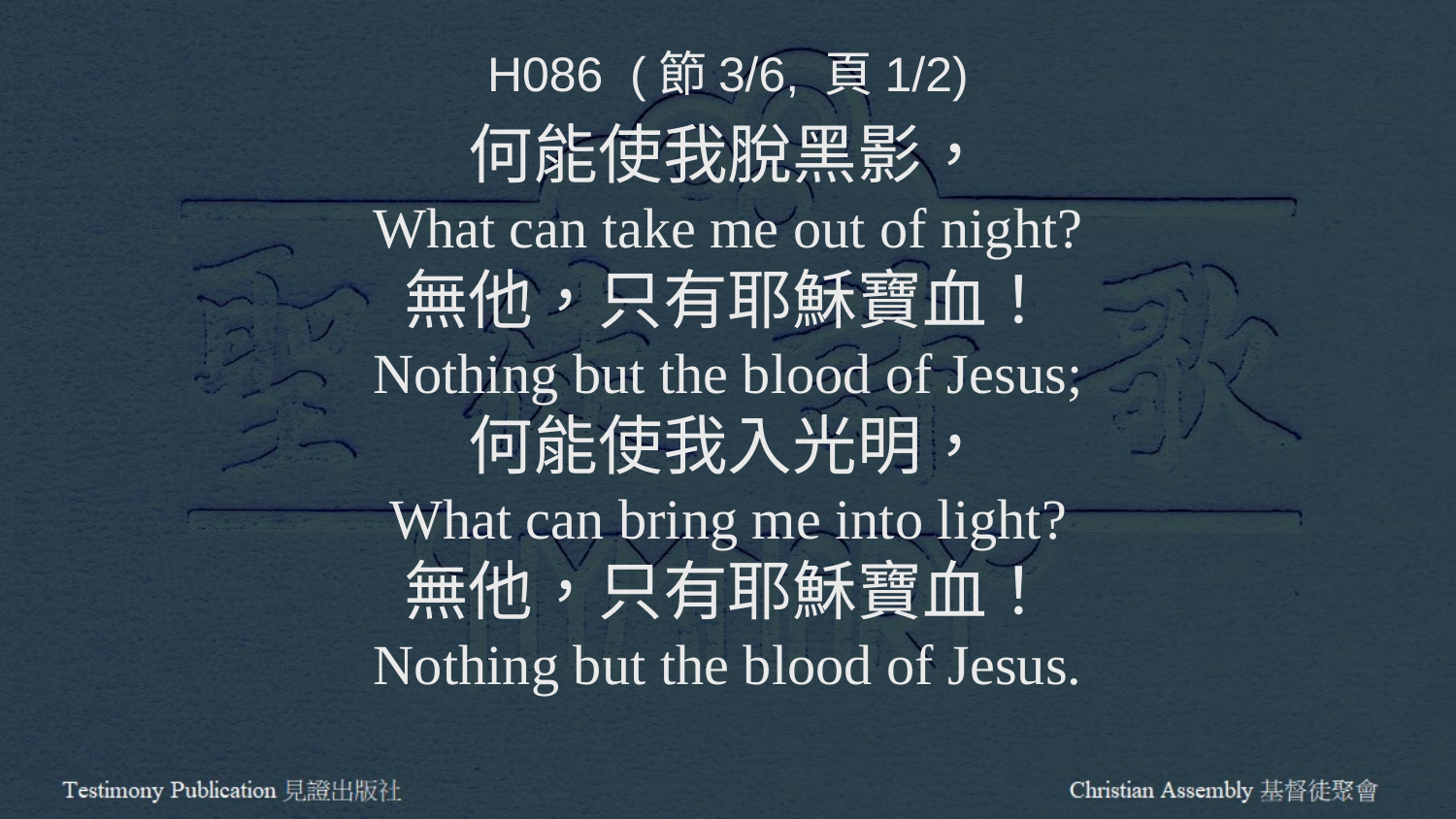

H086  (節3/6, 頁1/2)
何能使我脫黑影，
What can take me out of night?
無他，只有耶穌寶血！
Nothing but the blood of Jesus;
何能使我入光明，
What can bring me into light?
無他，只有耶穌寶血！
Nothing but the blood of Jesus.